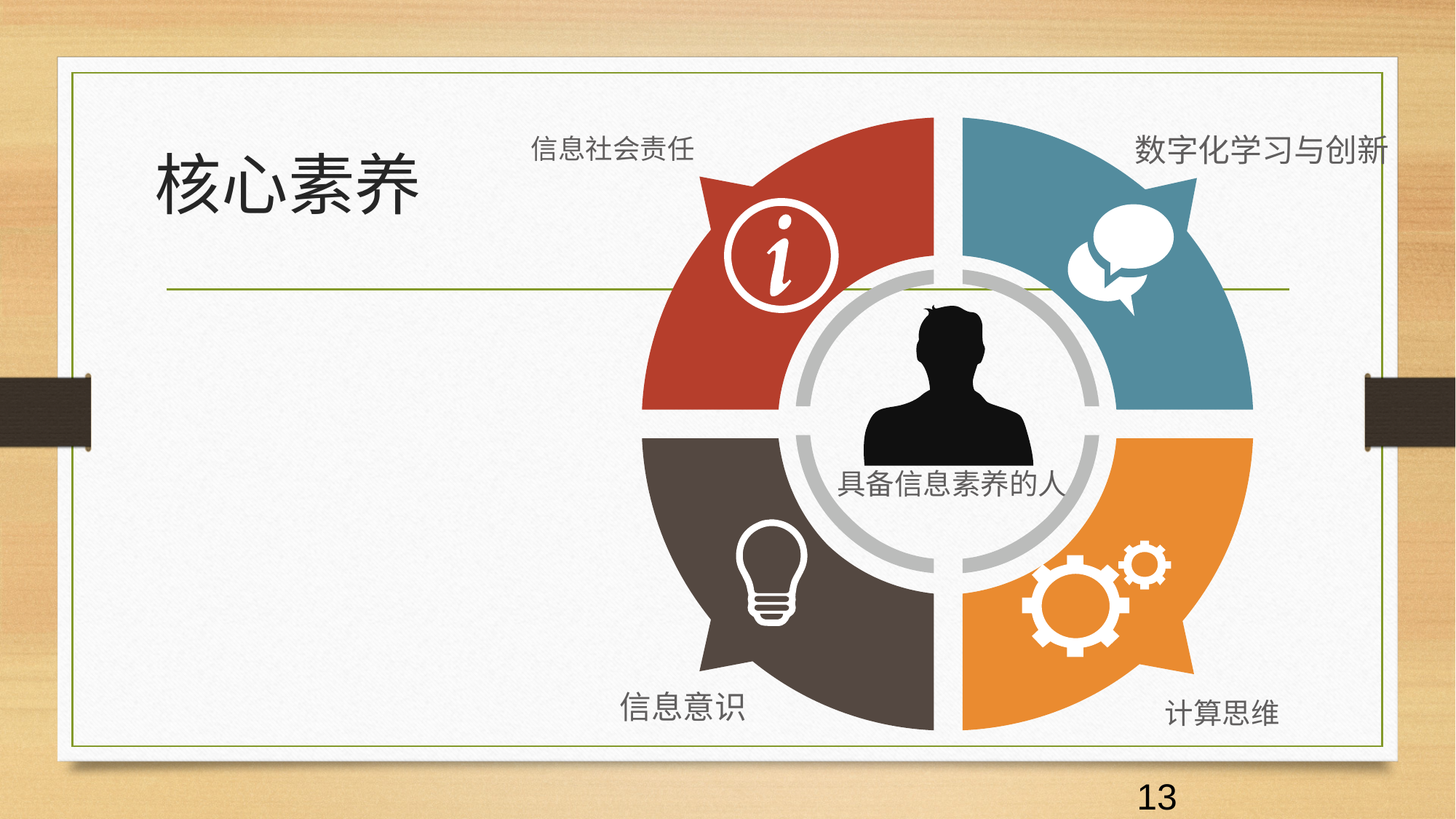

# 核心素养

数字化学习与创新
信息社会责任

具备信息素养的人

信息意识
计算思维
13